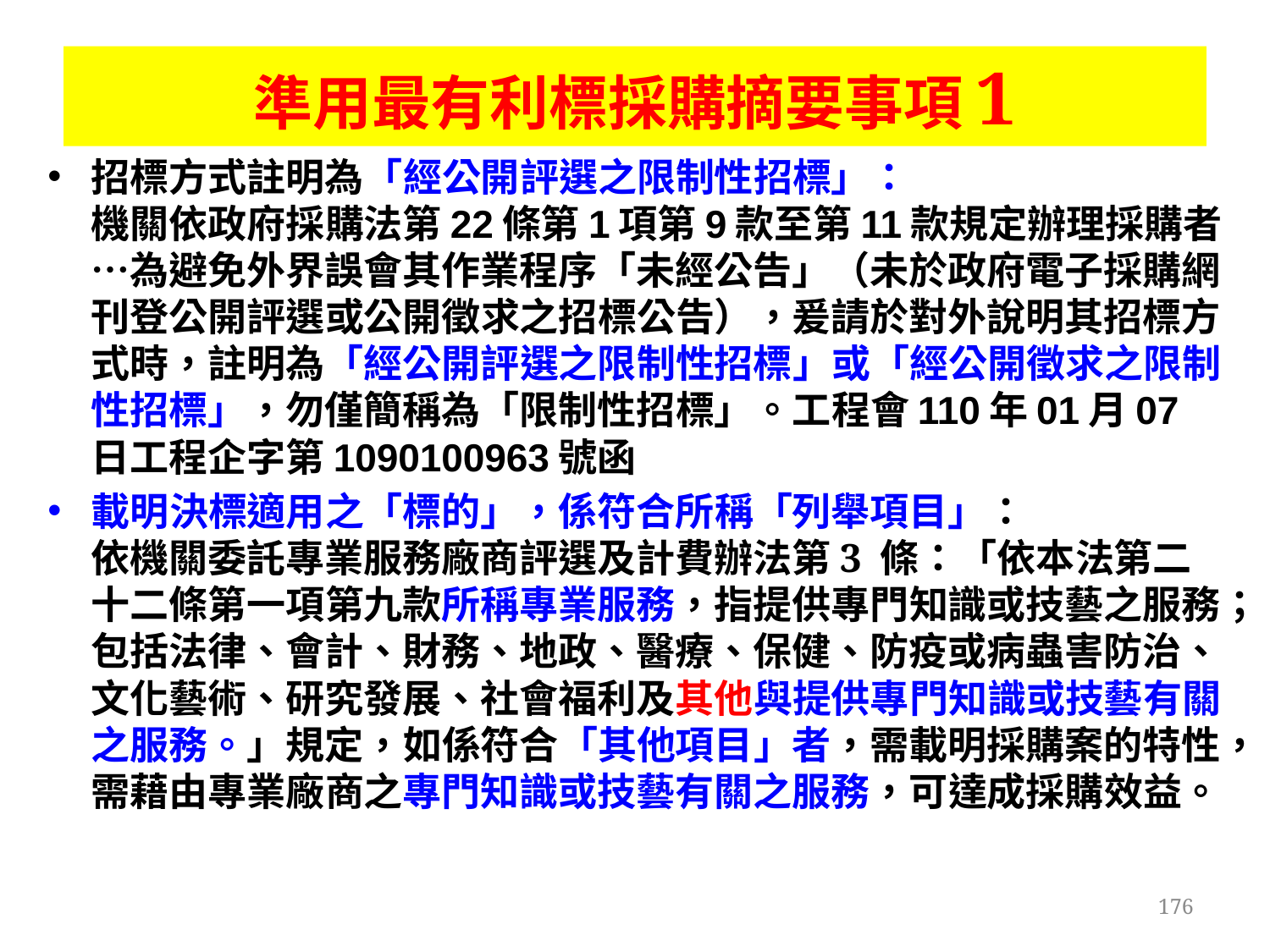

# 準用最有利標採購摘要事項1
招標方式註明為「經公開評選之限制性招標」：
機關依政府採購法第22條第1項第9款至第11款規定辦理採購者…為避免外界誤會其作業程序「未經公告」（未於政府電子採購網刊登公開評選或公開徵求之招標公告），爰請於對外說明其招標方式時，註明為「經公開評選之限制性招標」或「經公開徵求之限制性招標」，勿僅簡稱為「限制性招標」。工程會110年01月07日工程企字第1090100963號函
載明決標適用之「標的」，係符合所稱「列舉項目」：
依機關委託專業服務廠商評選及計費辦法第3 條：「依本法第二十二條第一項第九款所稱專業服務，指提供專門知識或技藝之服務；包括法律、會計、財務、地政、醫療、保健、防疫或病蟲害防治、文化藝術、研究發展、社會福利及其他與提供專門知識或技藝有關之服務。」規定，如係符合「其他項目」者，需載明採購案的特性，需藉由專業廠商之專門知識或技藝有關之服務，可達成採購效益。
176